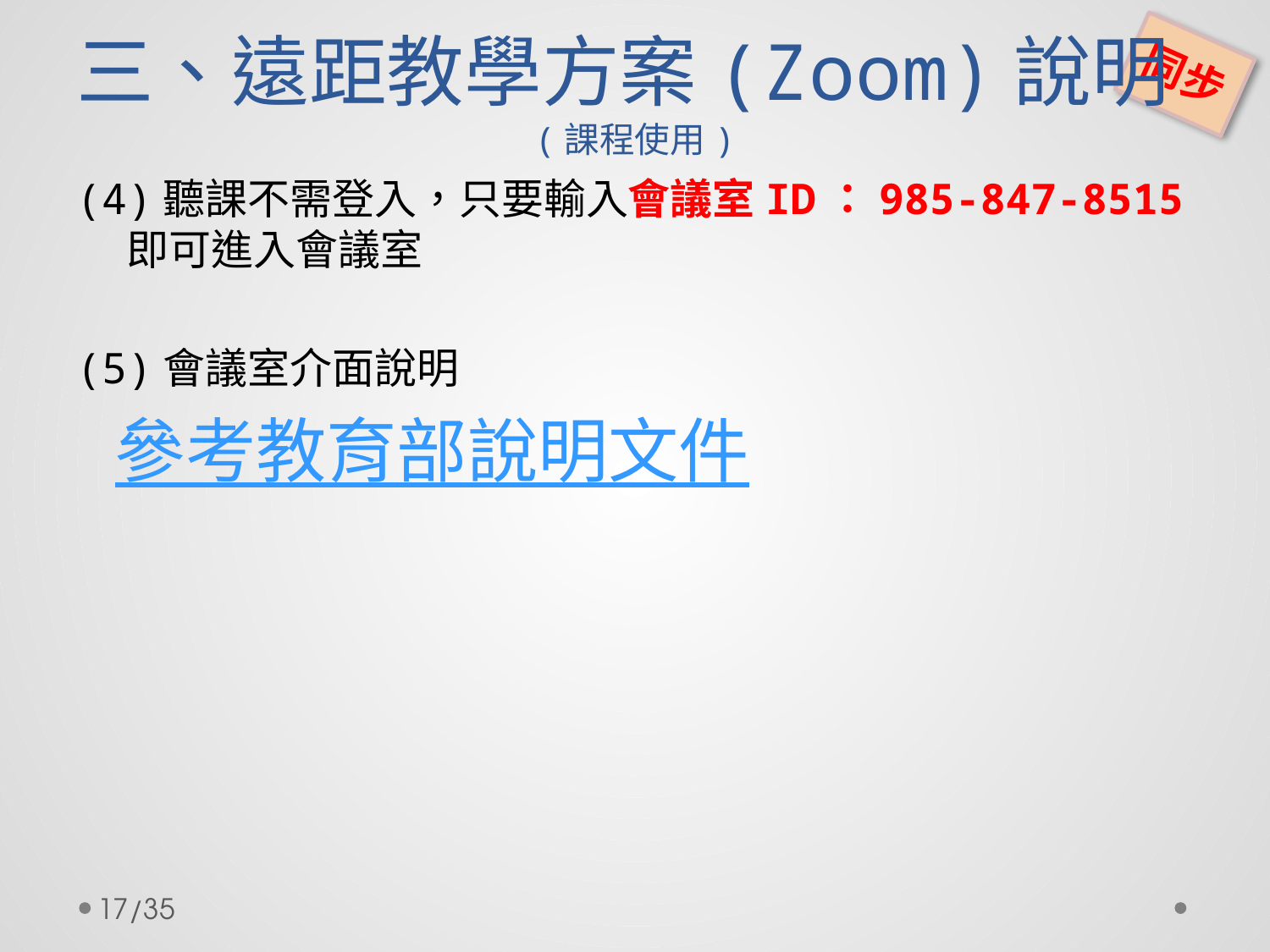

三、遠距教學方案(Zoom)說明
同步
# (課程使用)
(4)聽課不需登入，只要輸入會議室ID：985-847-8515
即可進入會議室

(5)會議室介面說明
   參考教育部說明文件
17/35